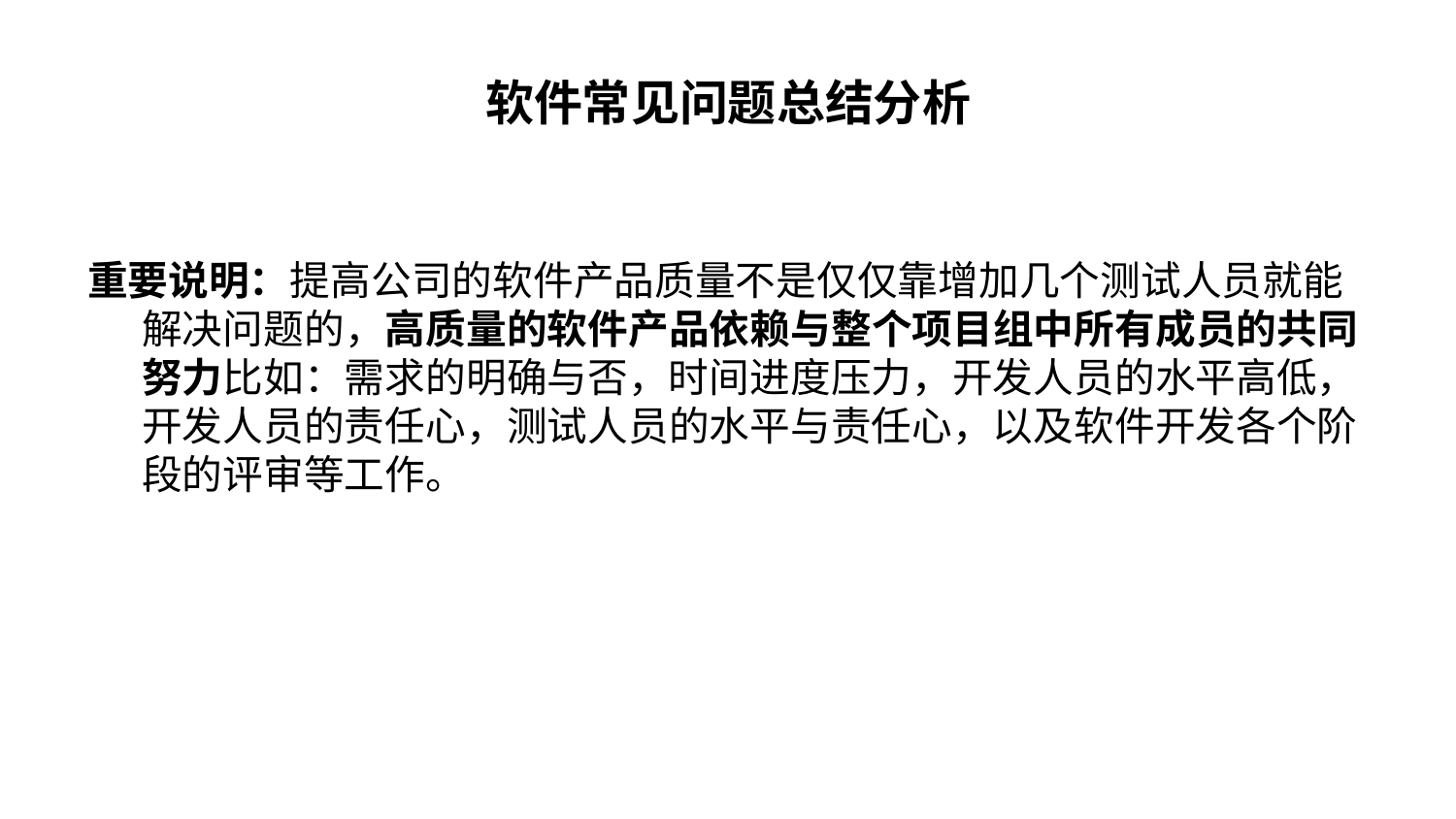

# 软件常见问题总结分析

重要说明：提高公司的软件产品质量不是仅仅靠增加几个测试人员就能解决问题的，高质量的软件产品依赖与整个项目组中所有成员的共同努力比如：需求的明确与否，时间进度压力，开发人员的水平高低，开发人员的责任心，测试人员的水平与责任心，以及软件开发各个阶段的评审等工作。